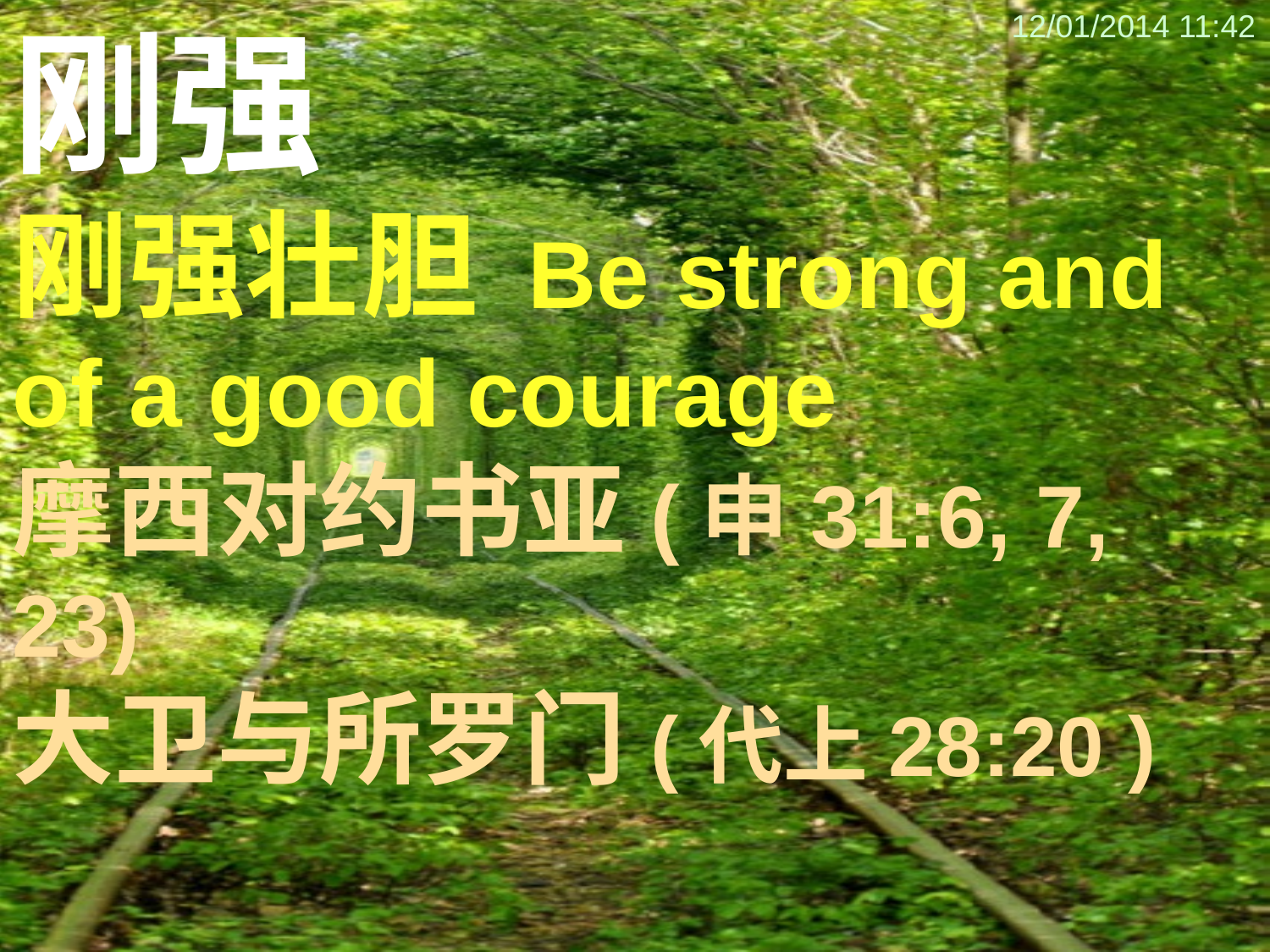

刚强
刚强壮胆 Be strong and of a good courage
摩西对约书亚(申31:6, 7, 23)
大卫与所罗门(代上28:20 )
12/01/2014 11:42